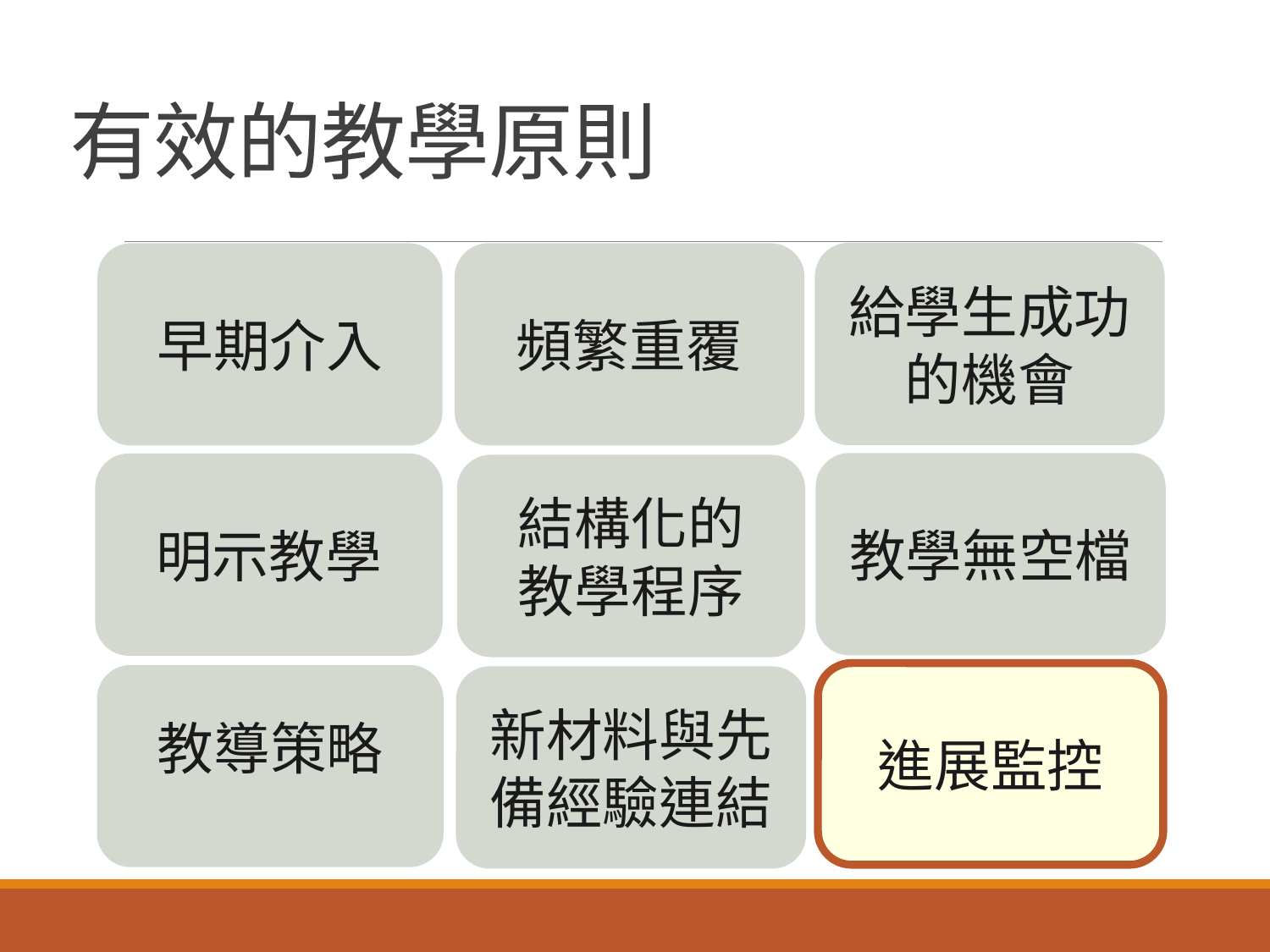

# 有效的教學原則
給學生成功的機會
早期介入
頻繁重覆
教學無空檔
明示教學
結構化的
教學程序
進展監控
教導策略

新材料與先備經驗連結
進展監控